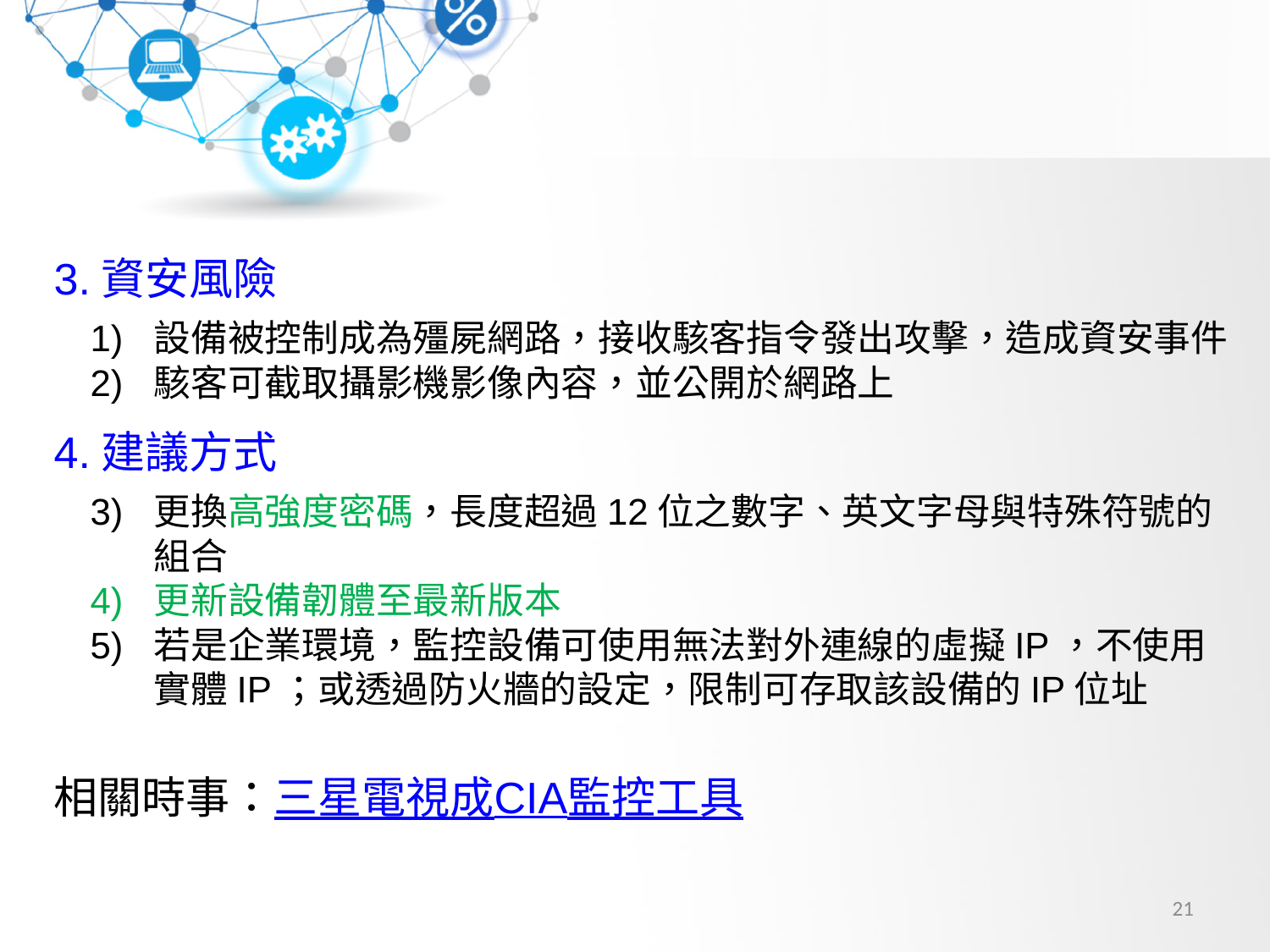

3.資安風險
設備被控制成為殭屍網路，接收駭客指令發出攻擊，造成資安事件
駭客可截取攝影機影像內容，並公開於網路上
4.建議方式
更換高強度密碼，長度超過12位之數字、英文字母與特殊符號的組合
更新設備韌體至最新版本
若是企業環境，監控設備可使用無法對外連線的虛擬IP，不使用實體IP；或透過防火牆的設定，限制可存取該設備的IP位址

相關時事：三星電視成CIA監控工具
21